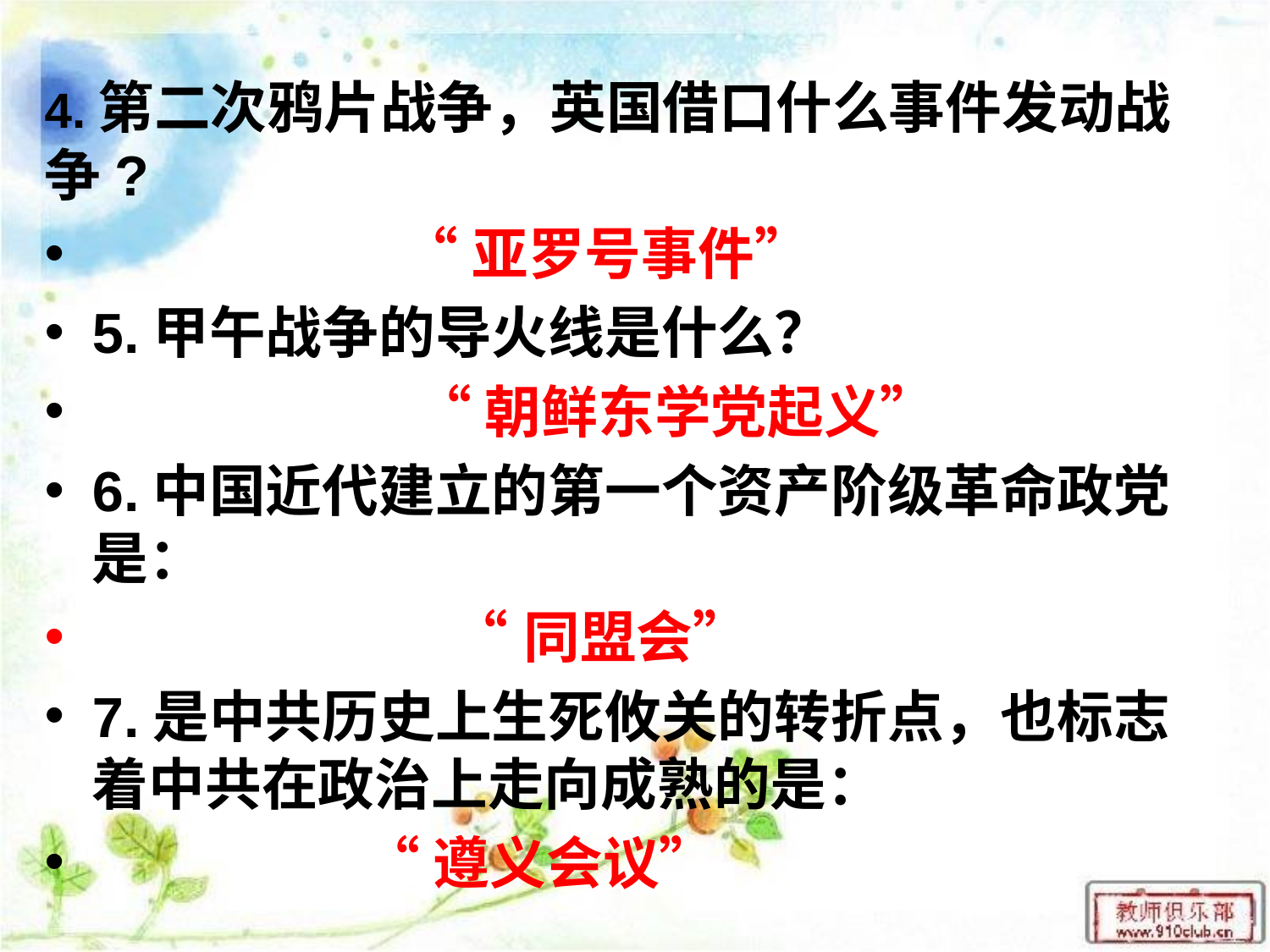

4.第二次鸦片战争，英国借口什么事件发动战争?
                        “亚罗号事件”
5.甲午战争的导火线是什么？
                         “朝鲜东学党起义”
6.中国近代建立的第一个资产阶级革命政党是：
                            “同盟会”
7.是中共历史上生死攸关的转折点，也标志着中共在政治上走向成熟的是：
                     “遵义会议”